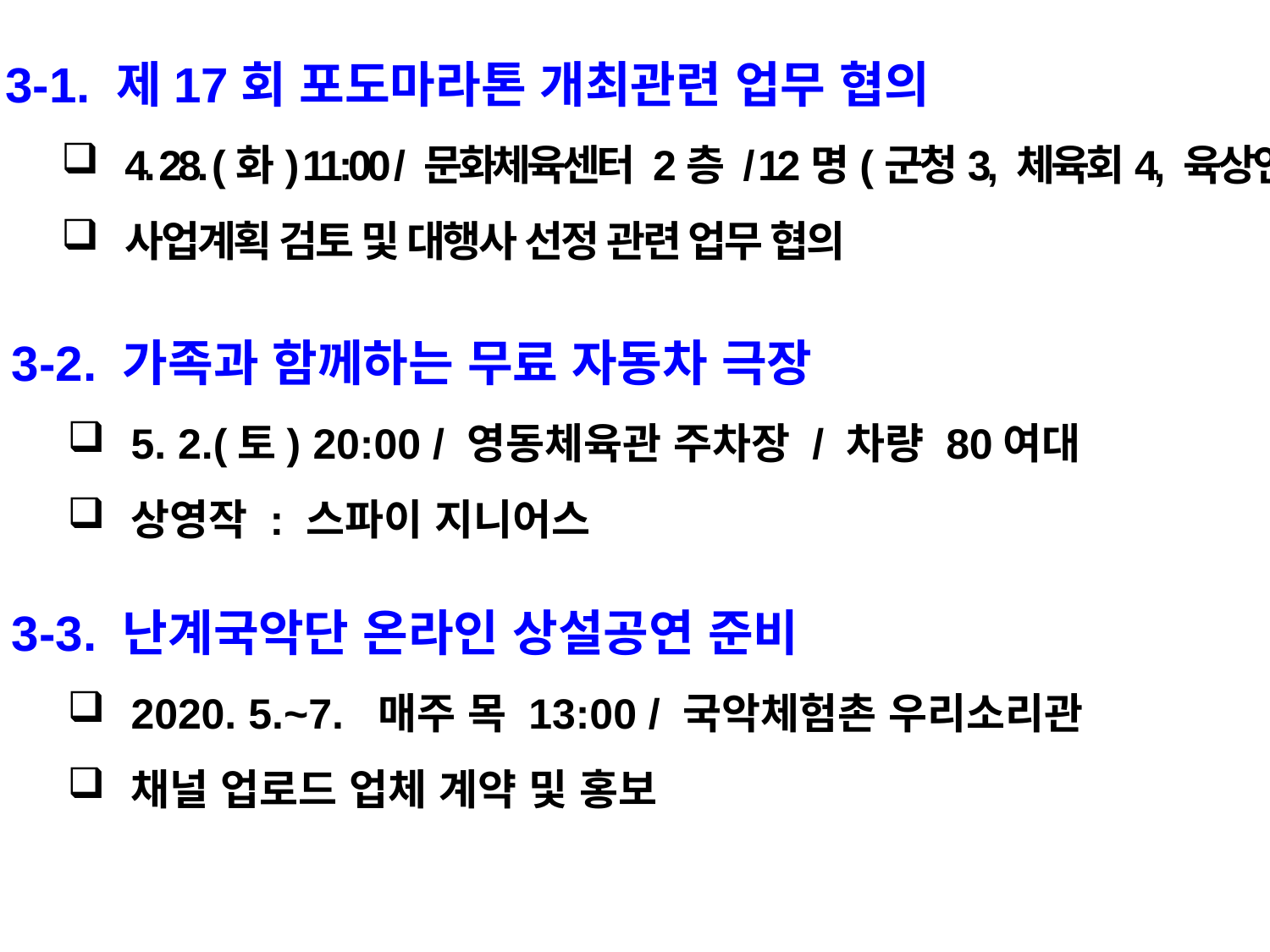

3-1. 제17회 포도마라톤 개최관련 업무 협의
4. 28. (화) 11:00 / 문화체육센터 2층 / 12명(군청3, 체육회4, 육상연맹 5)
사업계획 검토 및 대행사 선정 관련 업무 협의
3-2. 가족과 함께하는 무료 자동차 극장
5. 2.(토) 20:00 / 영동체육관 주차장 / 차량 80여대
상영작 : 스파이 지니어스
3-3. 난계국악단 온라인 상설공연 준비
2020. 5.~7.  매주 목 13:00 / 국악체험촌 우리소리관
채널 업로드 업체 계약 및 홍보